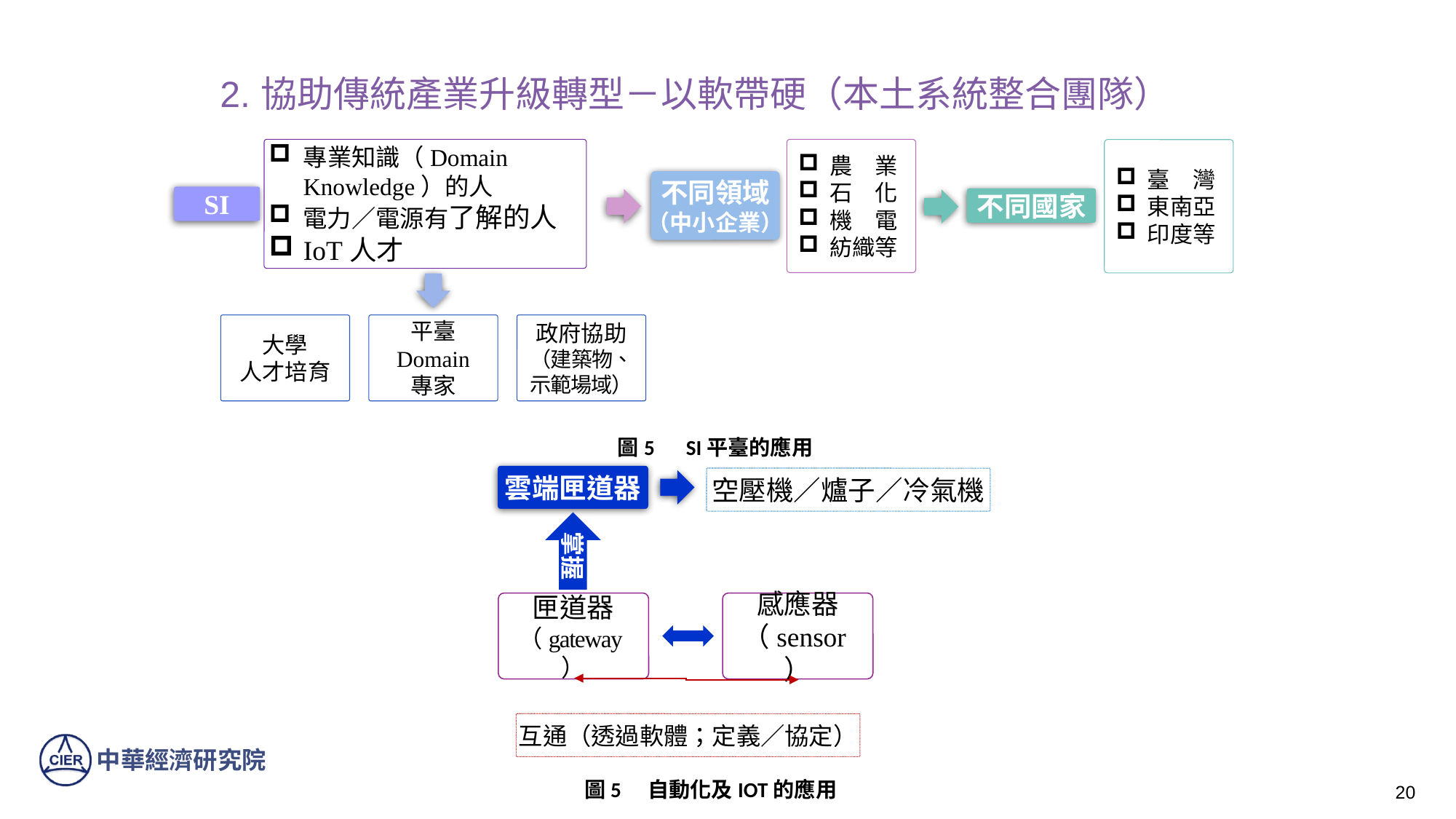

協助傳統產業升級轉型－以軟帶硬（本土系統整合團隊）
專業知識（Domain Knowledge）的人
電力／電源有了解的人
IoT人才
SI
農　業
石　化
機　電
紡織等
不同領域
（中小企業）

臺　灣
東南亞
印度等
不同國家

大學
人才培育
平臺
Domain
專家
政府協助
（建築物、示範場域）
圖5　SI平臺的應用
雲端匣道器
空壓機／爐子／冷氣機

掌握
匣道器（gateway）
感應器（sensor）

互通（透過軟體；定義／協定）
圖5　自動化及IOT的應用